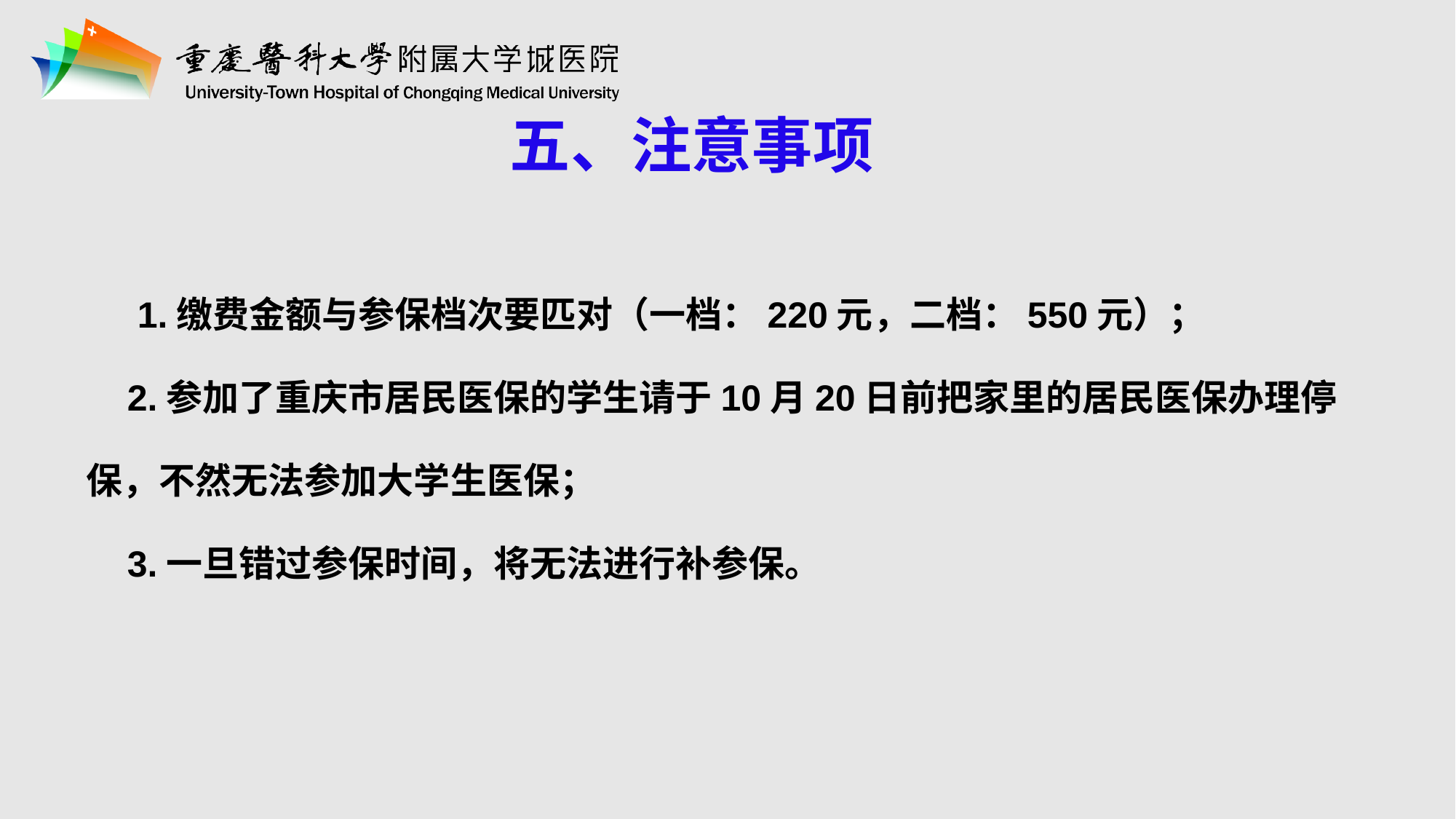

五、注意事项

     1.缴费金额与参保档次要匹对（一档：220元，二档：550元）；
    2.参加了重庆市居民医保的学生请于10月20日前把家里的居民医保办理停保，不然无法参加大学生医保；
    3.一旦错过参保时间，将无法进行补参保。